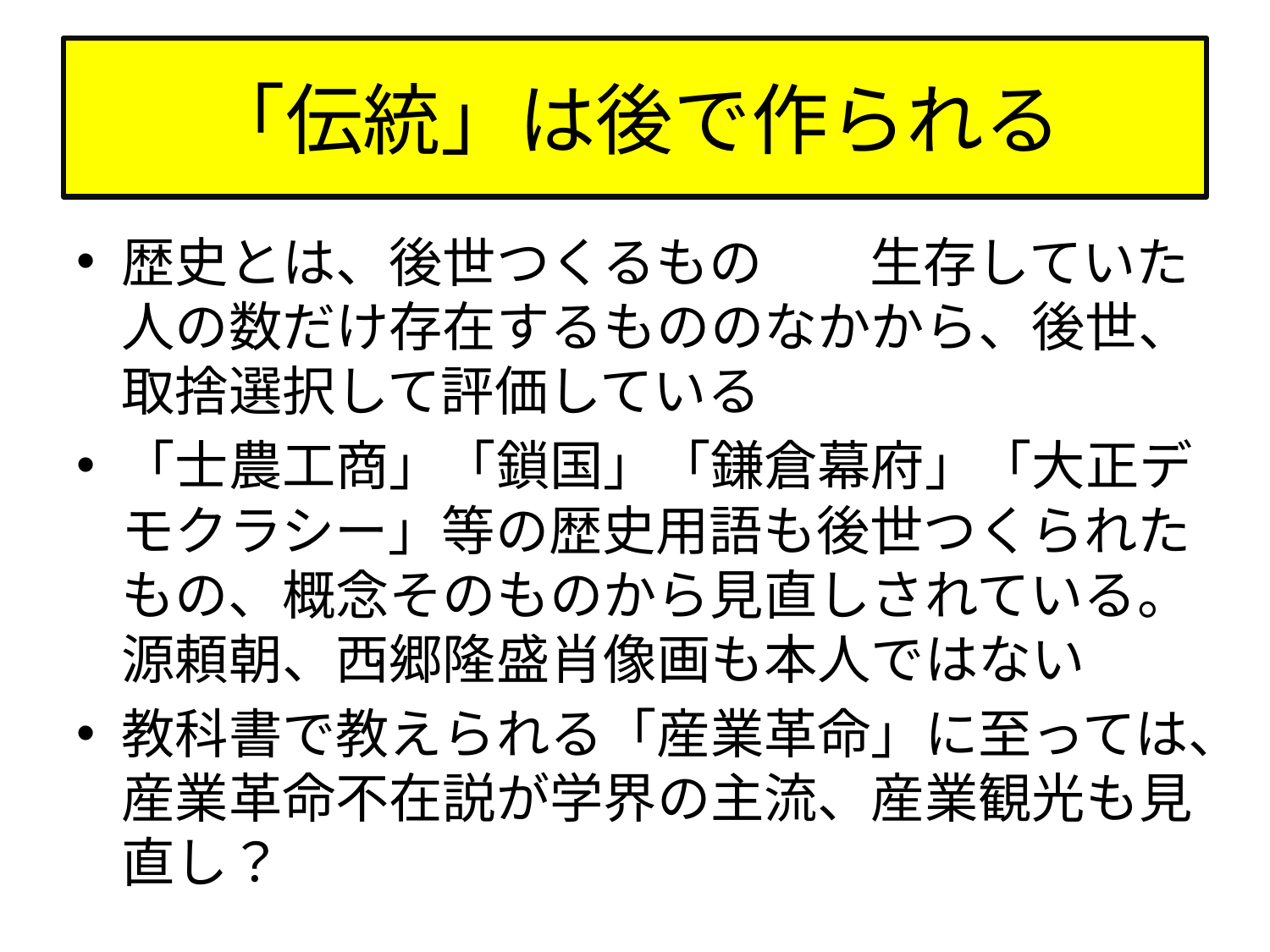

# 「伝統」は後で作られる
歴史とは、後世つくるもの　　生存していた人の数だけ存在するもののなかから、後世、取捨選択して評価している
「士農工商」「鎖国」「鎌倉幕府」「大正デモクラシー」等の歴史用語も後世つくられたもの、概念そのものから見直しされている。源頼朝、西郷隆盛肖像画も本人ではない
教科書で教えられる「産業革命」に至っては、産業革命不在説が学界の主流、産業観光も見直し？